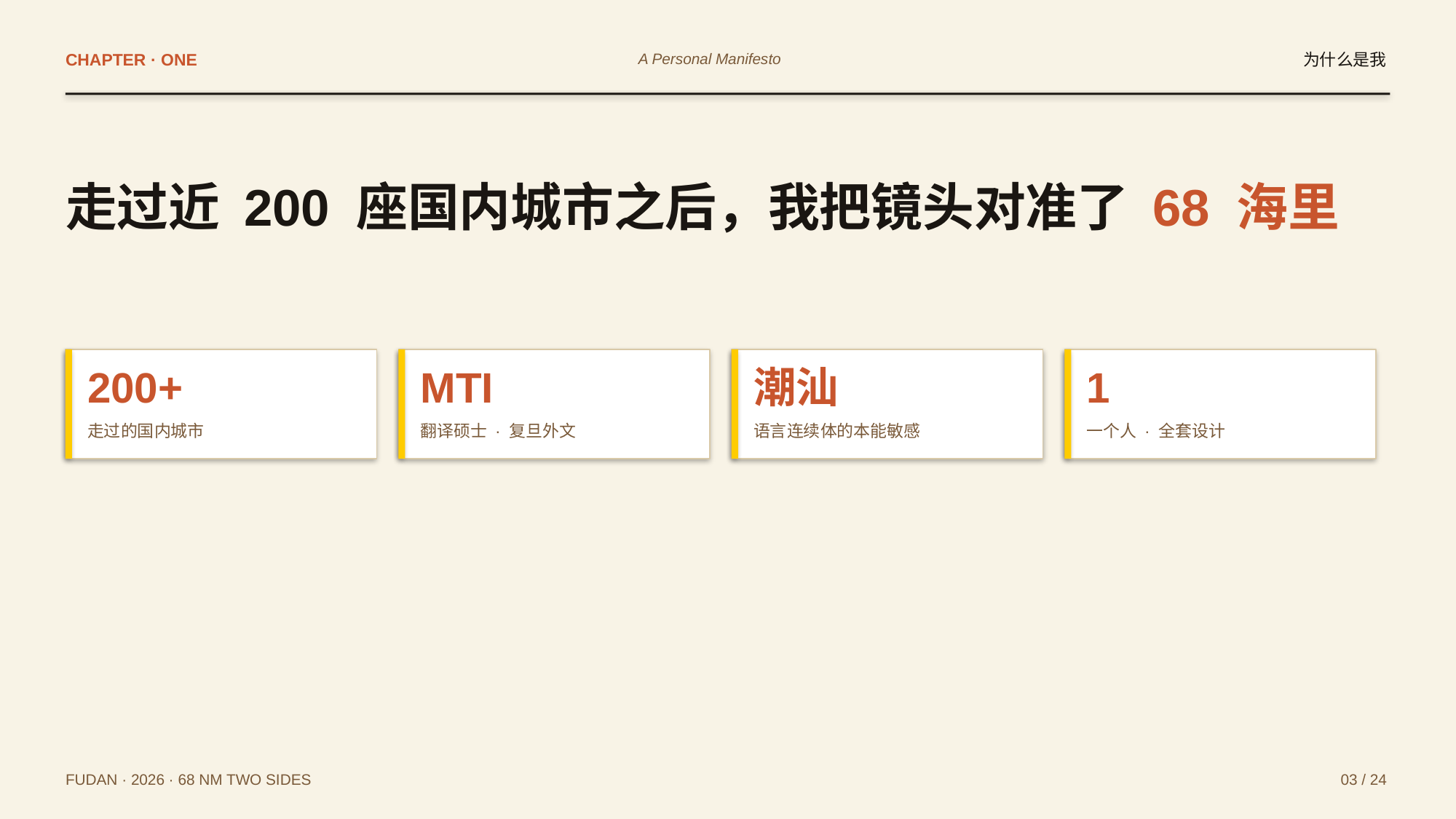

CHAPTER · ONE
A Personal Manifesto
为什么是我

走过近 200 座国内城市之后，我把镜头对准了 68 海里

200+
MTI
潮汕
1
走过的国内城市
翻译硕士 · 复旦外文
语言连续体的本能敏感
一个人 · 全套设计
FUDAN · 2026 · 68 NM TWO SIDES
03 / 24